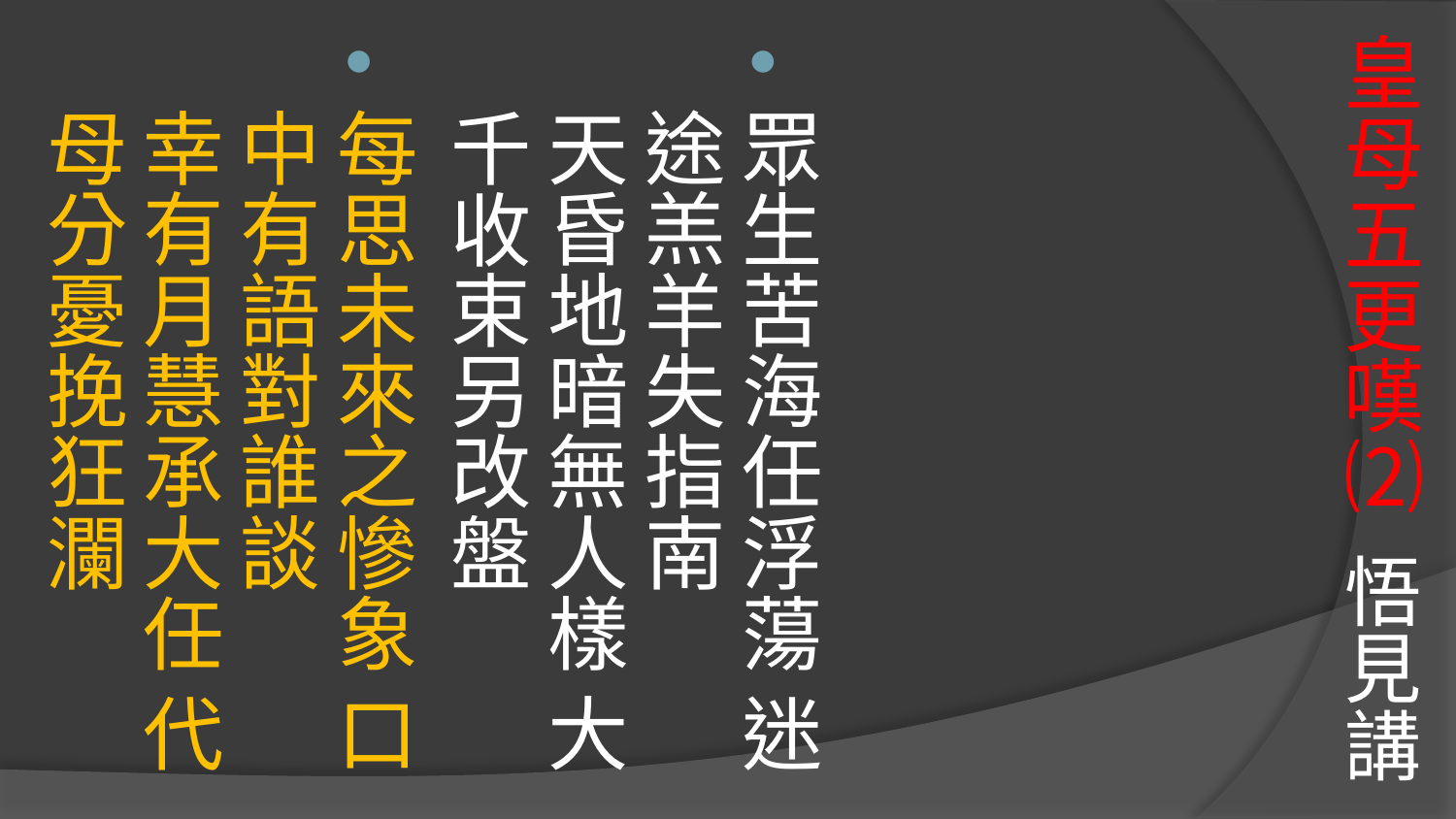

# 皇母五更嘆⑵  悟見講
眾生苦海任浮蕩 迷途羔羊失指南
天昏地暗無人樣 大千收束另改盤
每思未來之慘象 口中有語對誰談
幸有月慧承大任 代母分憂挽狂瀾